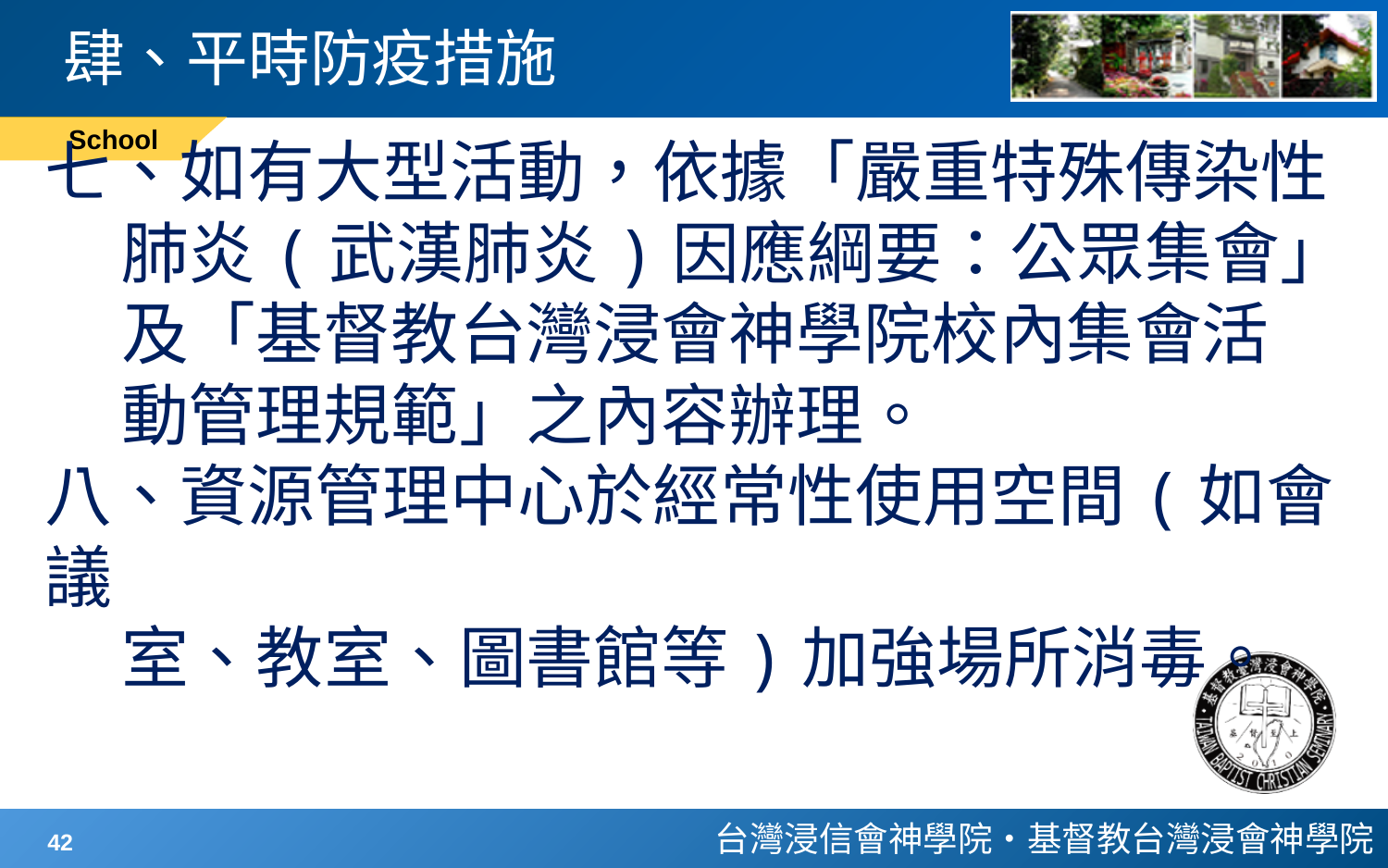

# 肆、平時防疫措施
School
七、如有大型活動，依據「嚴重特殊傳染性
    肺炎(武漢肺炎)因應綱要：公眾集會」
    及「基督教台灣浸會神學院校內集會活
    動管理規範」之內容辦理。
八、資源管理中心於經常性使用空間(如會議
    室、教室、圖書館等)加強場所消毒。